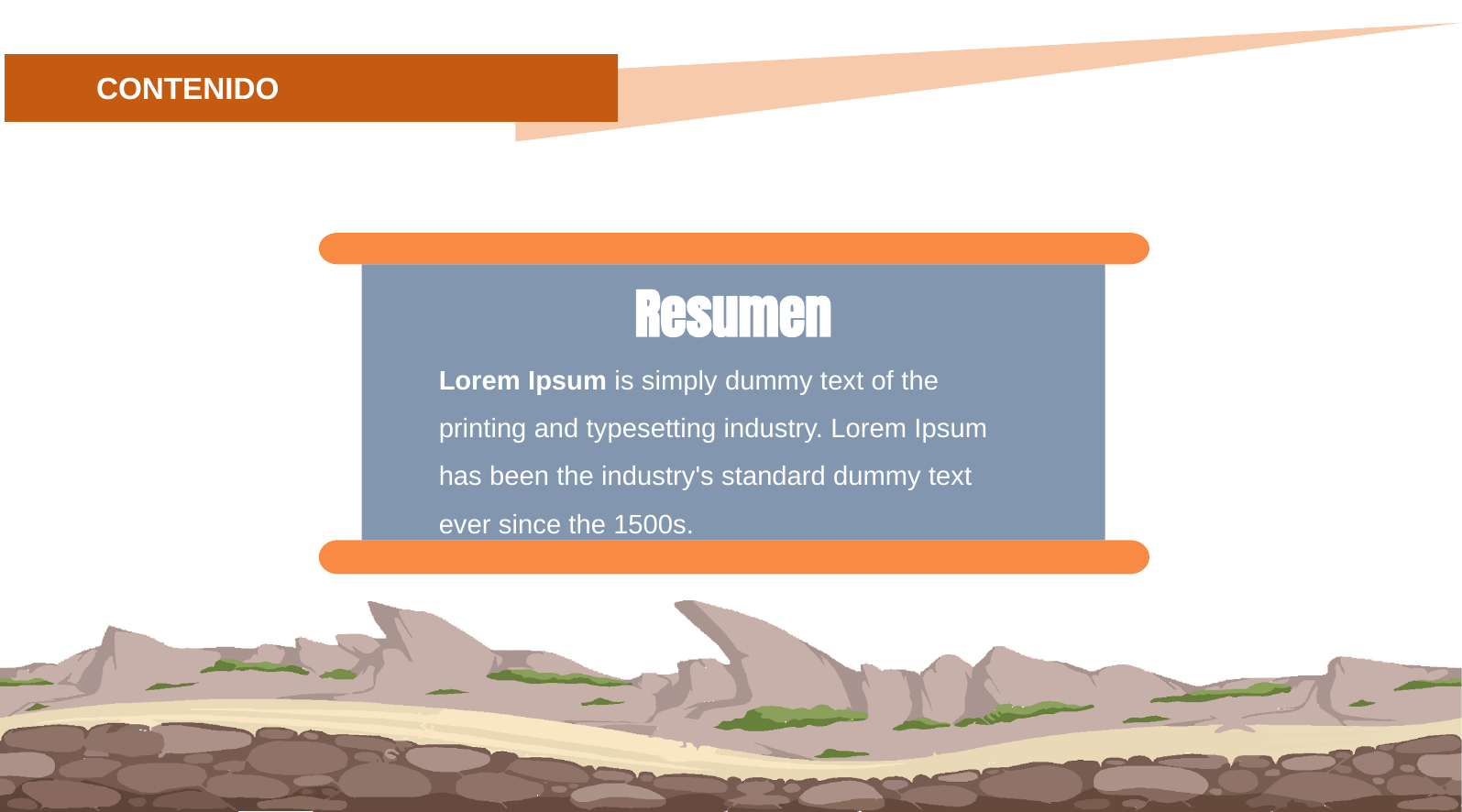

CONTENIDO
· 在此输入您的标题内容
#

Resumen
Lorem Ipsum is simply dummy text of the printing and typesetting industry. Lorem Ipsum has been the industry's standard dummy text ever since the 1500s.